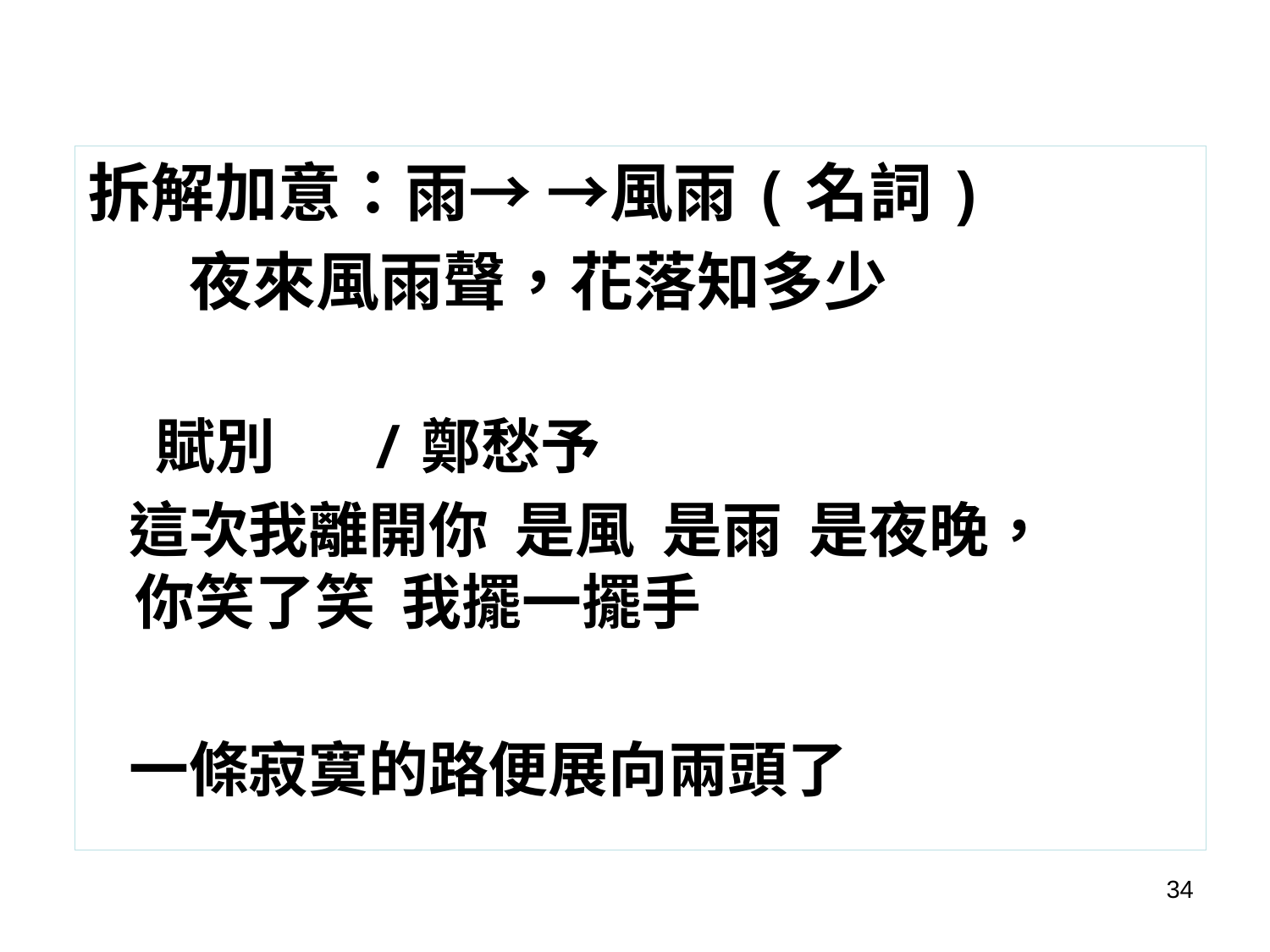

拆解加意：雨→ →風雨(名詞)
      夜來風雨聲，花落知多少

    賦別      /鄭愁予
  這次我離開你  是風  是雨  是夜晚，
你笑了笑  我擺一擺手

  一條寂寞的路便展向兩頭了

34